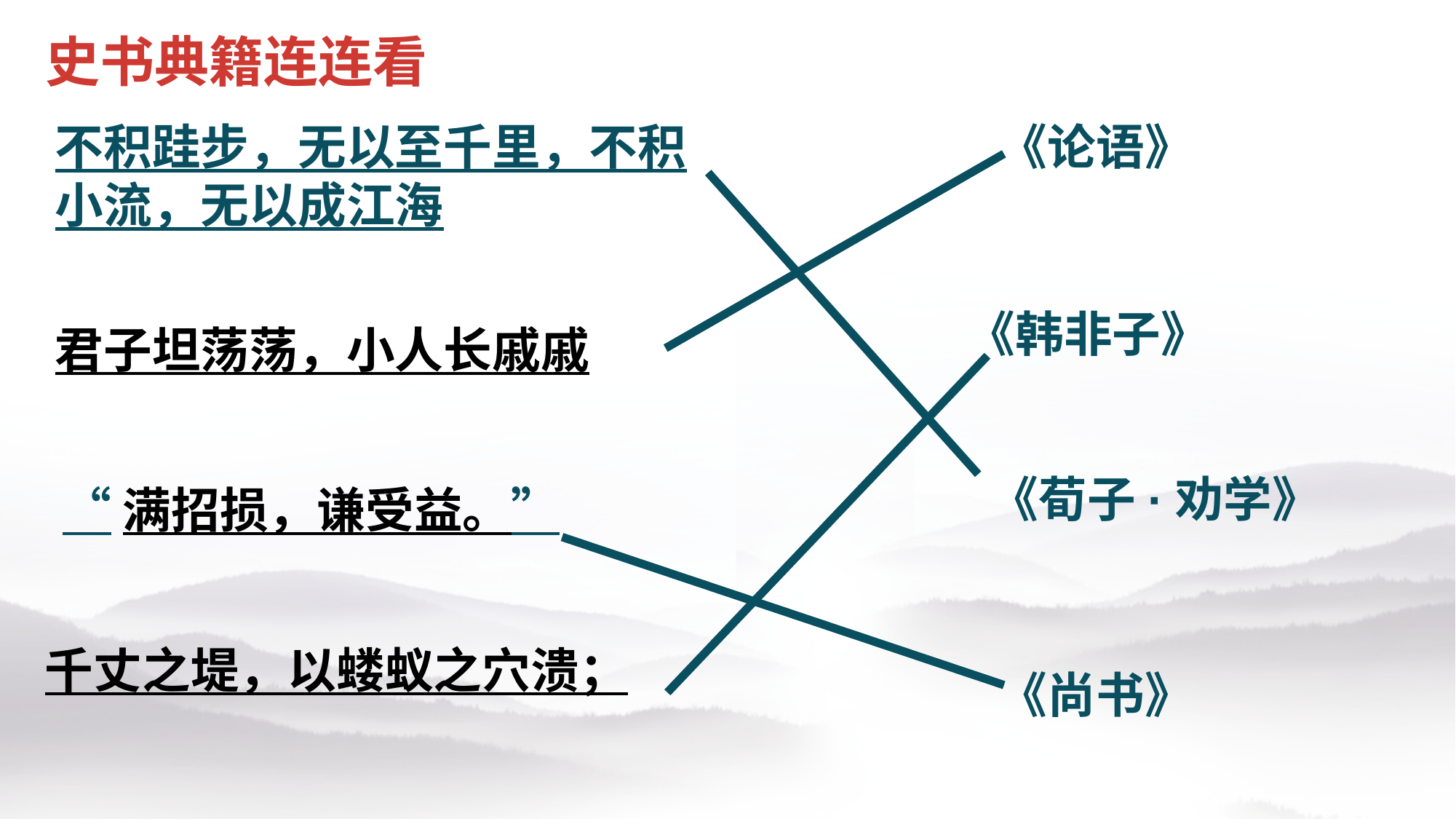

史书典籍连连看
不积跬步，无以至千里，不积小流，无以成江海
《论语》
《韩非子》
君子坦荡荡，小人长戚戚
《荀子·劝学》
“满招损，谦受益。”
千丈之堤，以蝼蚁之穴溃；
《尚书》